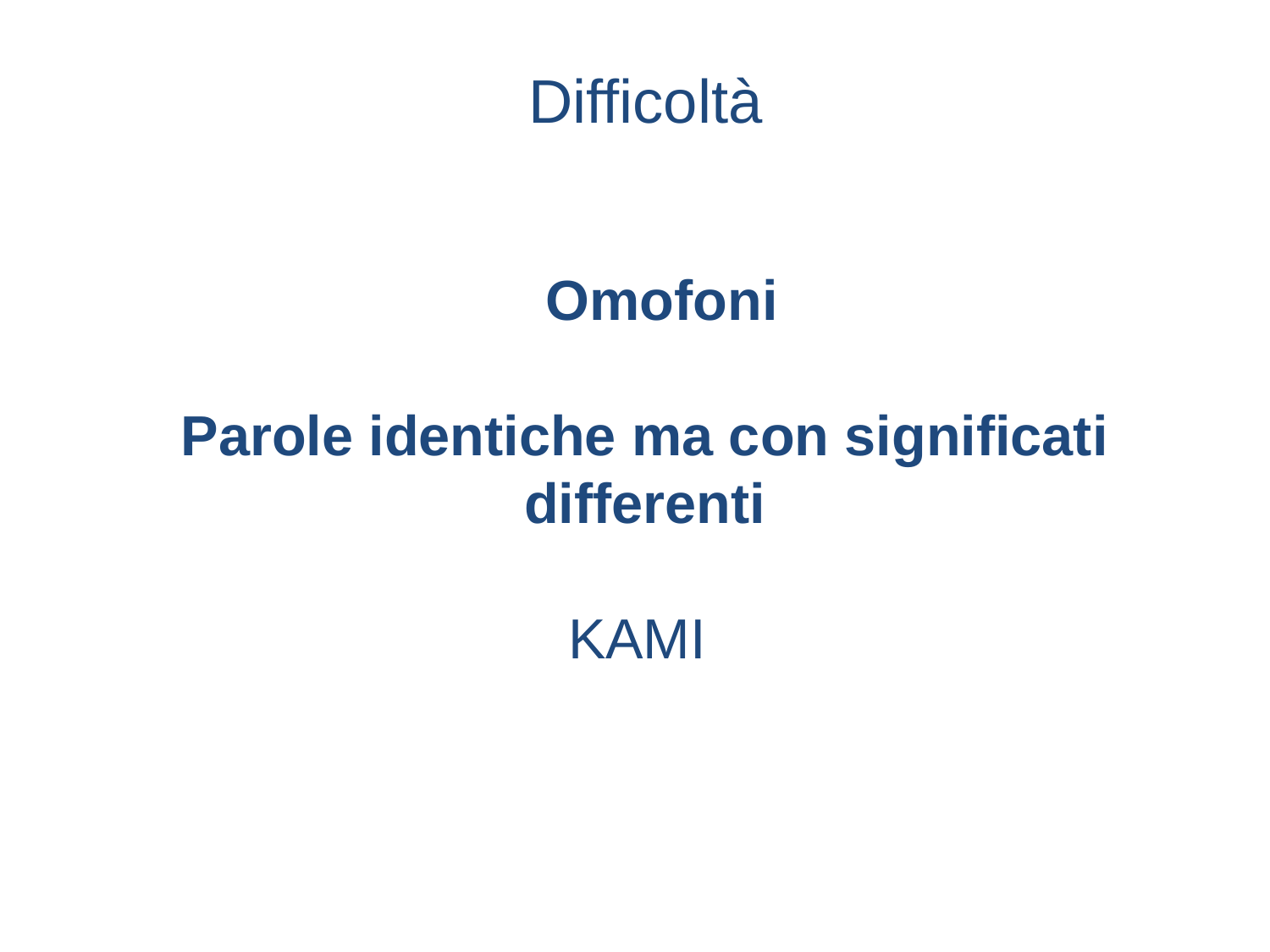

Difficoltà
                            Omofoni

Parole identiche ma con significati differenti
KAMI
髪 Capelli
紙 Carta
神 Divinità